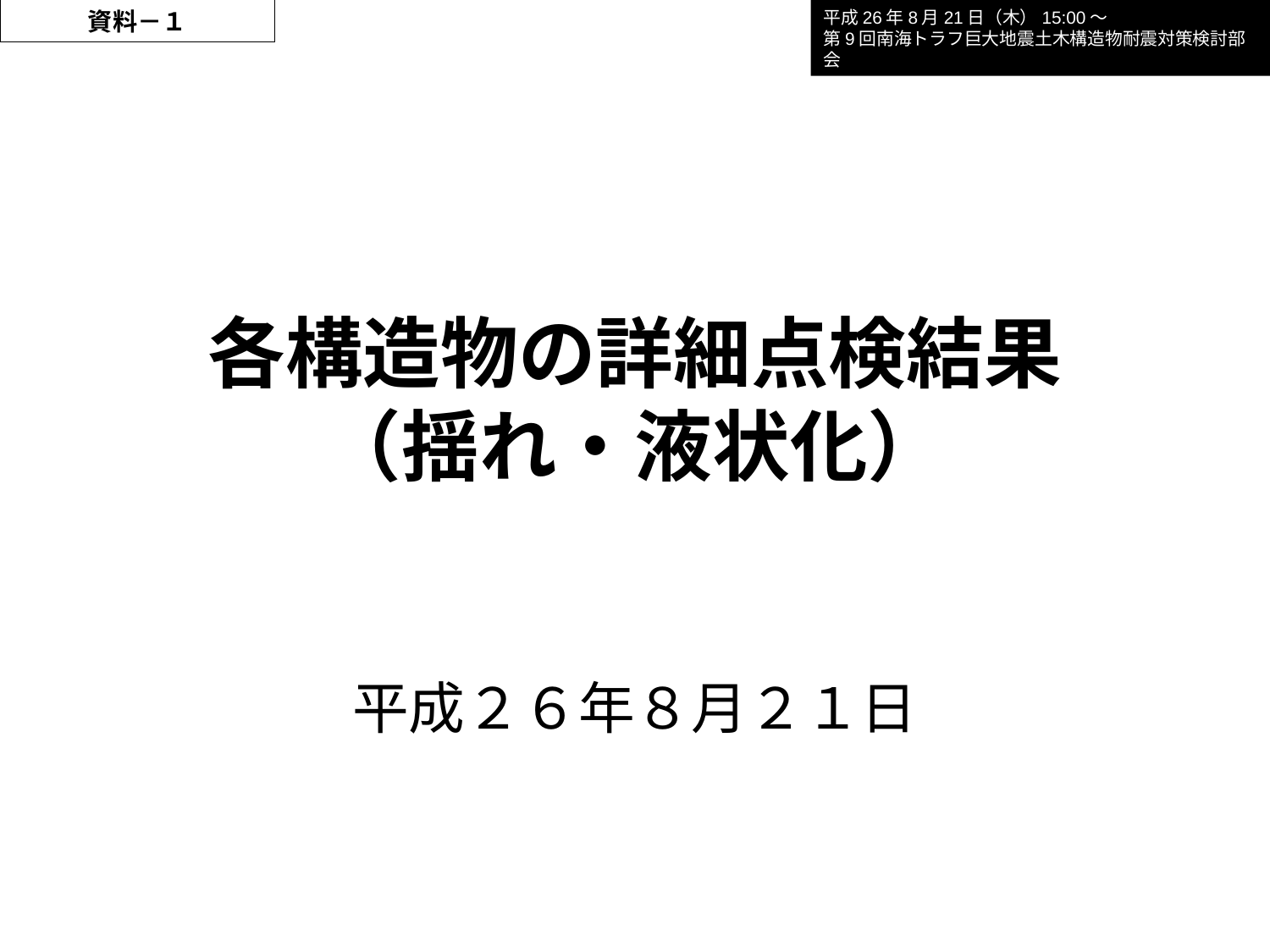

平成26年8月21日（木）15:00～
第9回南海トラフ巨大地震土木構造物耐震対策検討部会
資料－１
# 各構造物の詳細点検結果 （揺れ・液状化）
平成２６年８月２１日